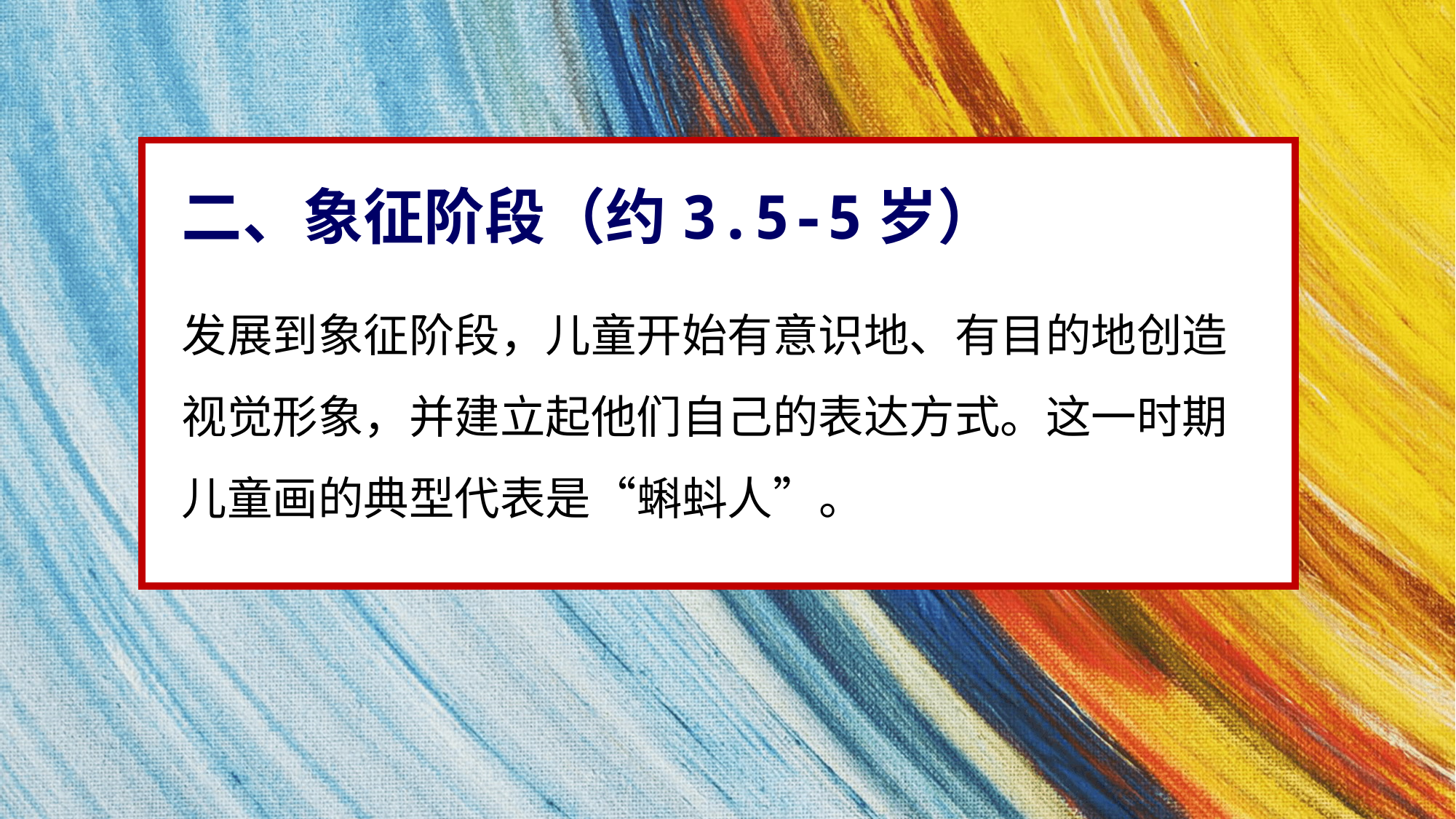

# 二、象征阶段（约3.5-5岁）
发展到象征阶段，儿童开始有意识地、有目的地创造视觉形象，并建立起他们自己的表达方式。这一时期儿童画的典型代表是“蝌蚪人”。